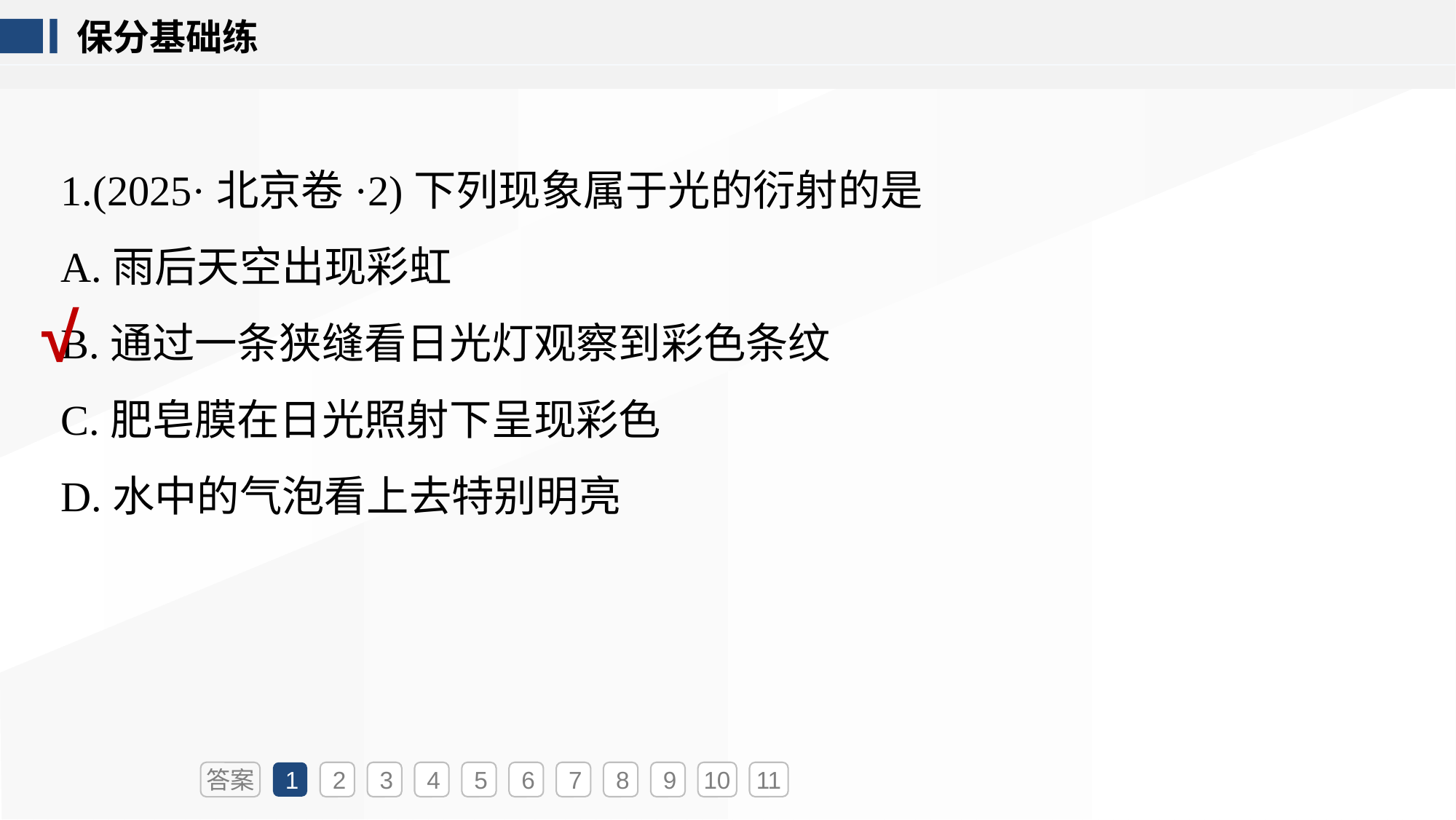

保分基础练

1.(2025·北京卷·2)下列现象属于光的衍射的是
A.雨后天空出现彩虹
B.通过一条狭缝看日光灯观察到彩色条纹
C.肥皂膜在日光照射下呈现彩色
D.水中的气泡看上去特别明亮
√
答案
1
2
3
4
5
6
7
8
9
10
11